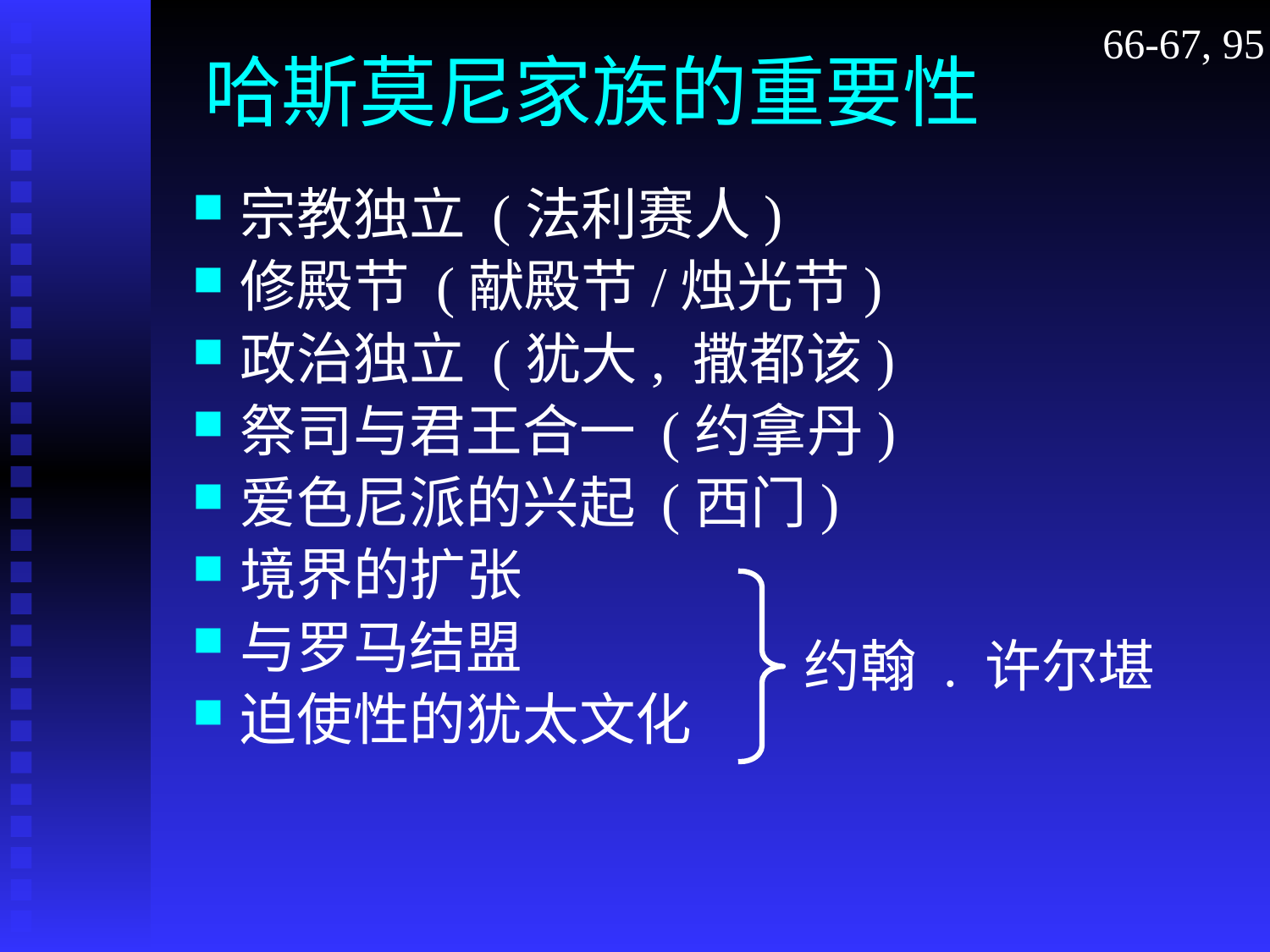

# 哈斯莫尼家族的重要性
66-67, 95
宗教独立 (法利赛人)
修殿节 (献殿节/烛光节)
政治独立 (犹大, 撒都该)
祭司与君王合一 (约拿丹)
爱色尼派的兴起 (西门)
境界的扩张
与罗马结盟
迫使性的犹太文化

约翰 . 许尔堪